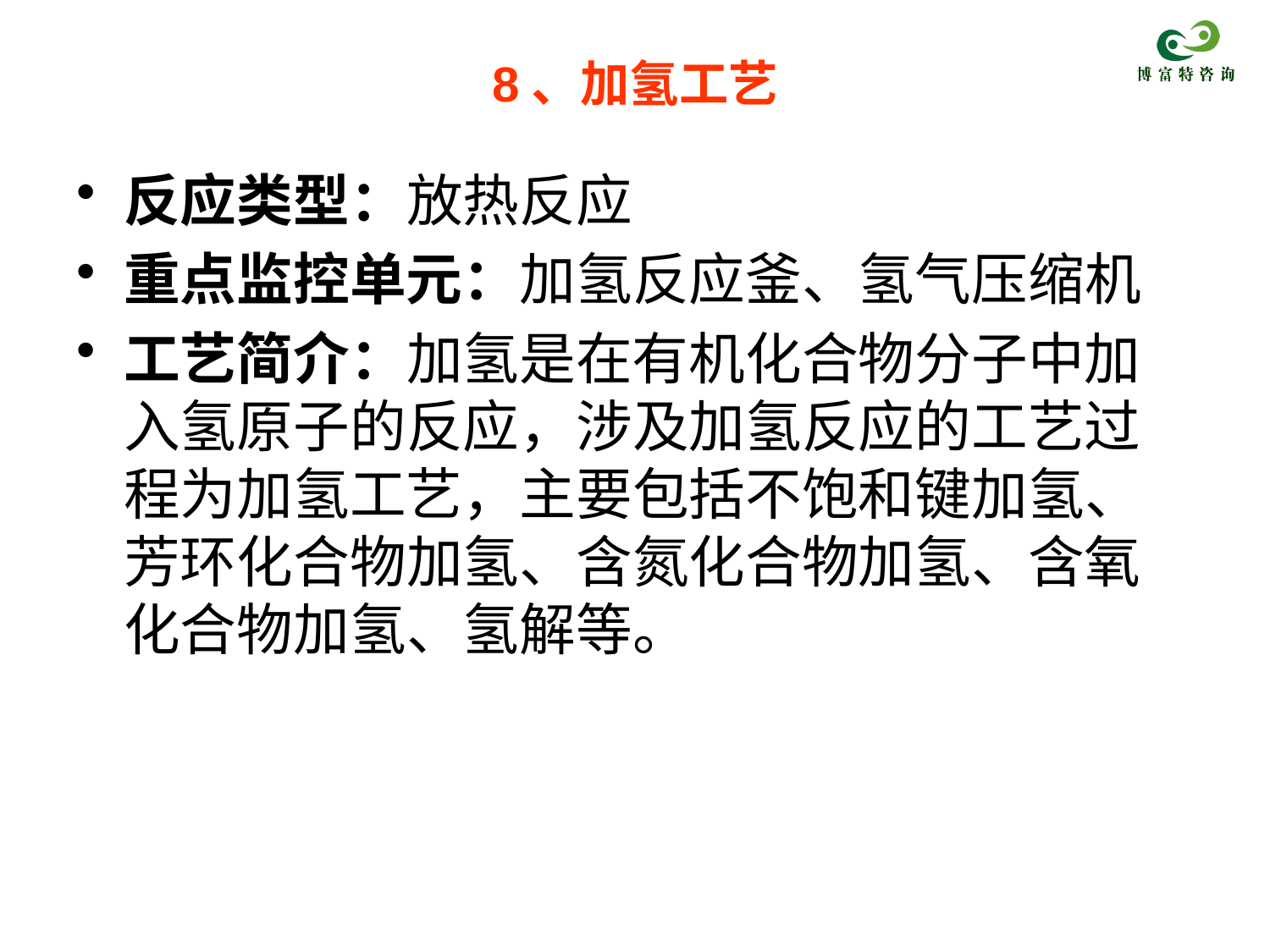

# 8、加氢工艺
反应类型：放热反应
重点监控单元：加氢反应釜、氢气压缩机
工艺简介：加氢是在有机化合物分子中加入氢原子的反应，涉及加氢反应的工艺过程为加氢工艺，主要包括不饱和键加氢、芳环化合物加氢、含氮化合物加氢、含氧化合物加氢、氢解等。